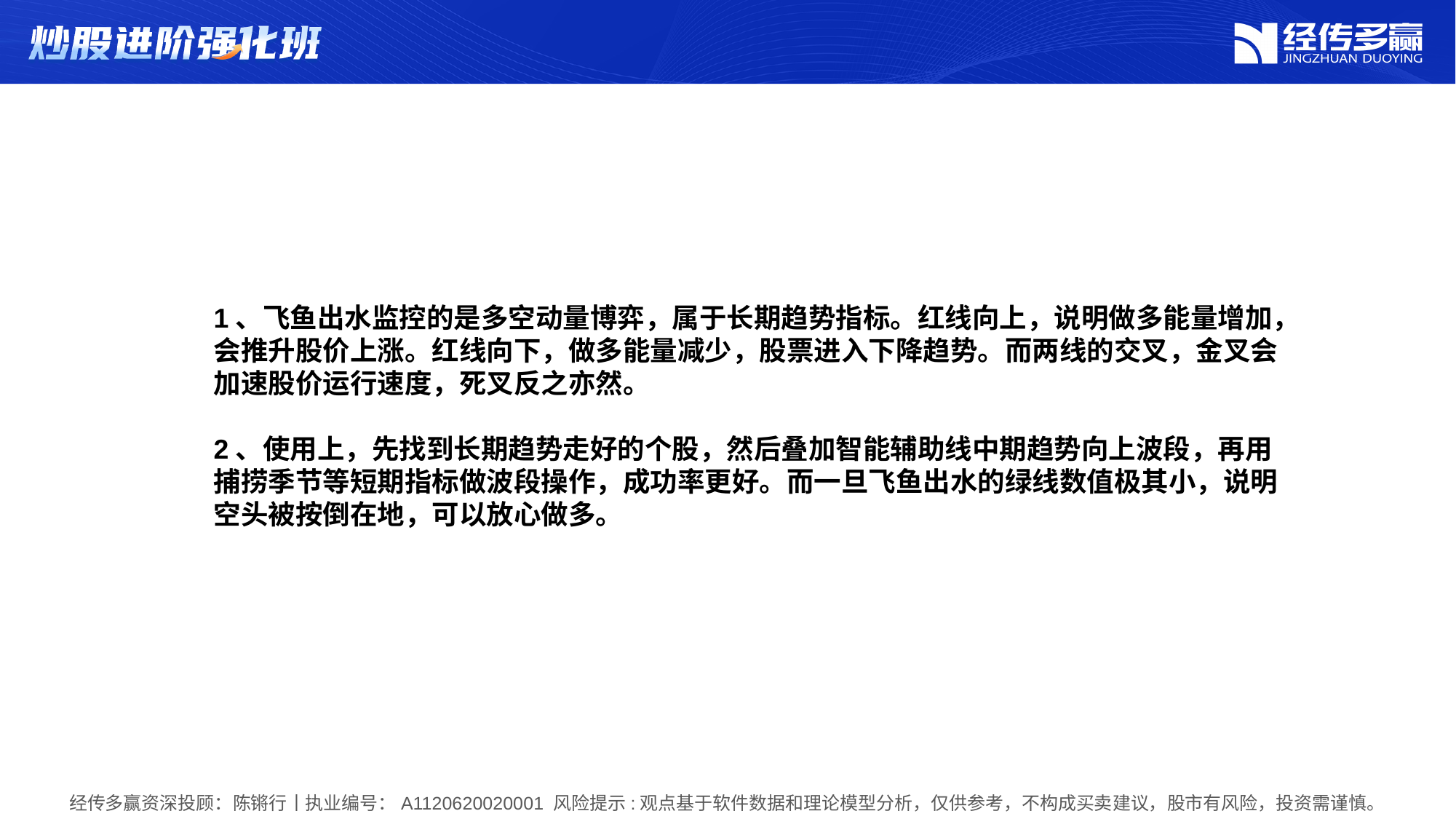

1、飞鱼出水监控的是多空动量博弈，属于长期趋势指标。红线向上，说明做多能量增加，会推升股价上涨。红线向下，做多能量减少，股票进入下降趋势。而两线的交叉，金叉会加速股价运行速度，死叉反之亦然。

2、使用上，先找到长期趋势走好的个股，然后叠加智能辅助线中期趋势向上波段，再用捕捞季节等短期指标做波段操作，成功率更好。而一旦飞鱼出水的绿线数值极其小，说明空头被按倒在地，可以放心做多。